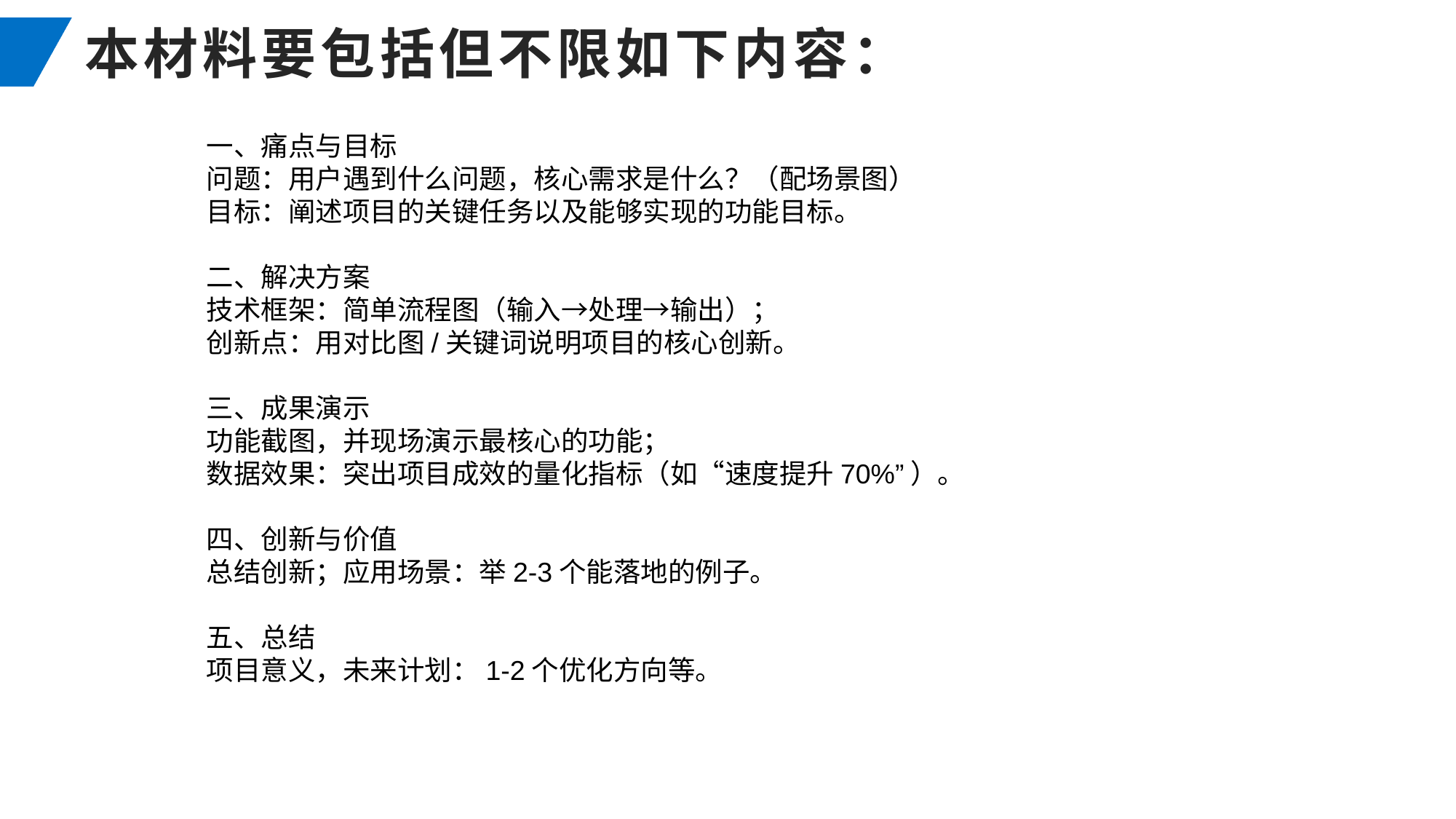

# 本材料要包括但不限如下内容：
一、痛点与目标
问题：用户遇到什么问题，核心需求是什么？（配场景图）
目标：阐述项目的关键任务以及能够实现的功能目标。

二、解决方案
技术框架：简单流程图（输入→处理→输出）；
创新点：用对比图/关键词说明项目的核心创新。

三、成果演示
功能截图，并现场演示最核心的功能；
数据效果：突出项目成效的量化指标（如“速度提升70%”）。

四、创新与价值
总结创新；应用场景：举2-3个能落地的例子。

五、总结
项目意义，未来计划：1-2个优化方向等。